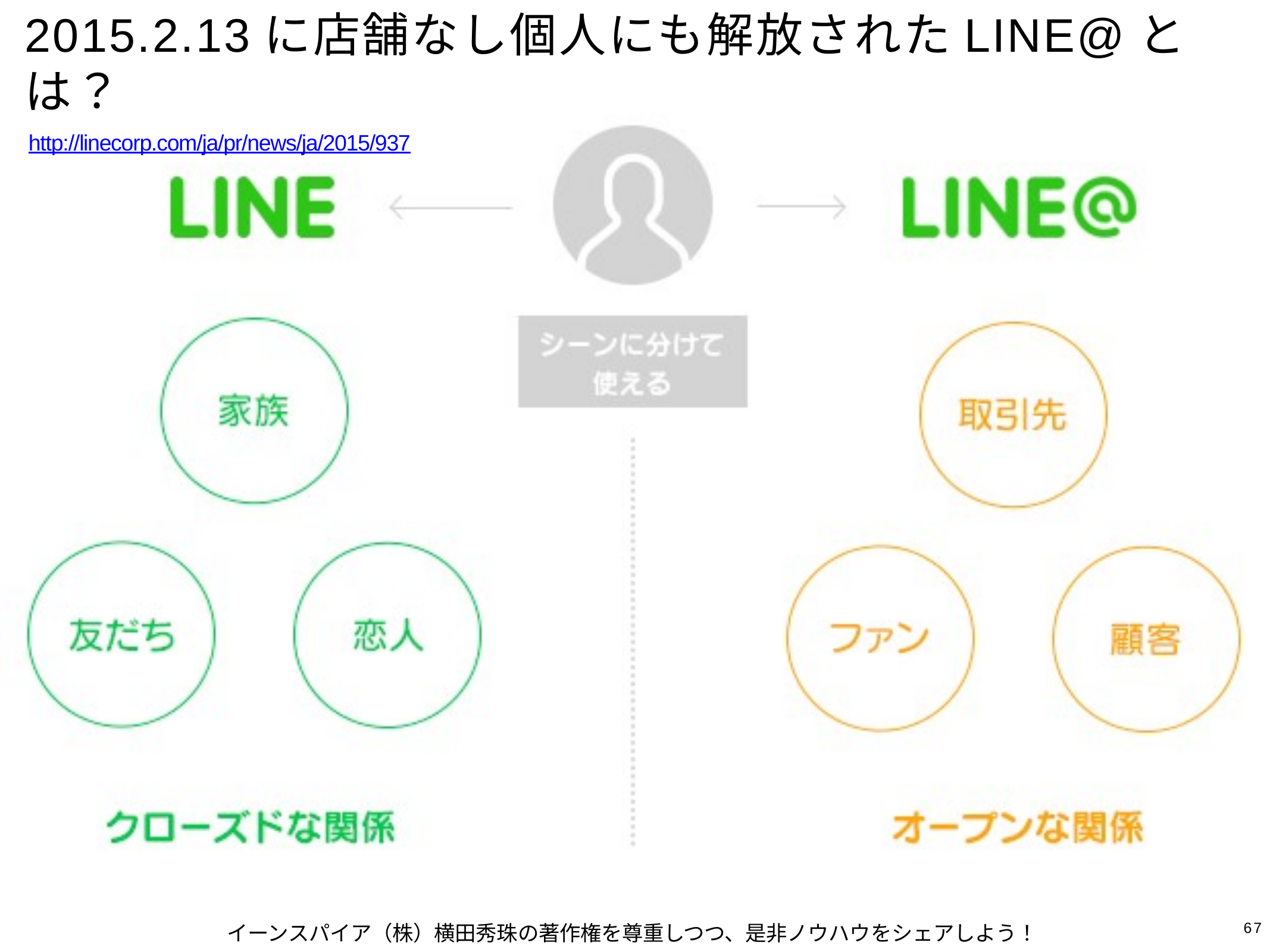

# 2015.2.13に店舗なし個人にも解放されたLINE@とは？
http://linecorp.com/ja/pr/news/ja/2015/937
67
イーンスパイア（株）横田秀珠の著作権を尊重しつつ、是非ノウハウをシェアしよう！